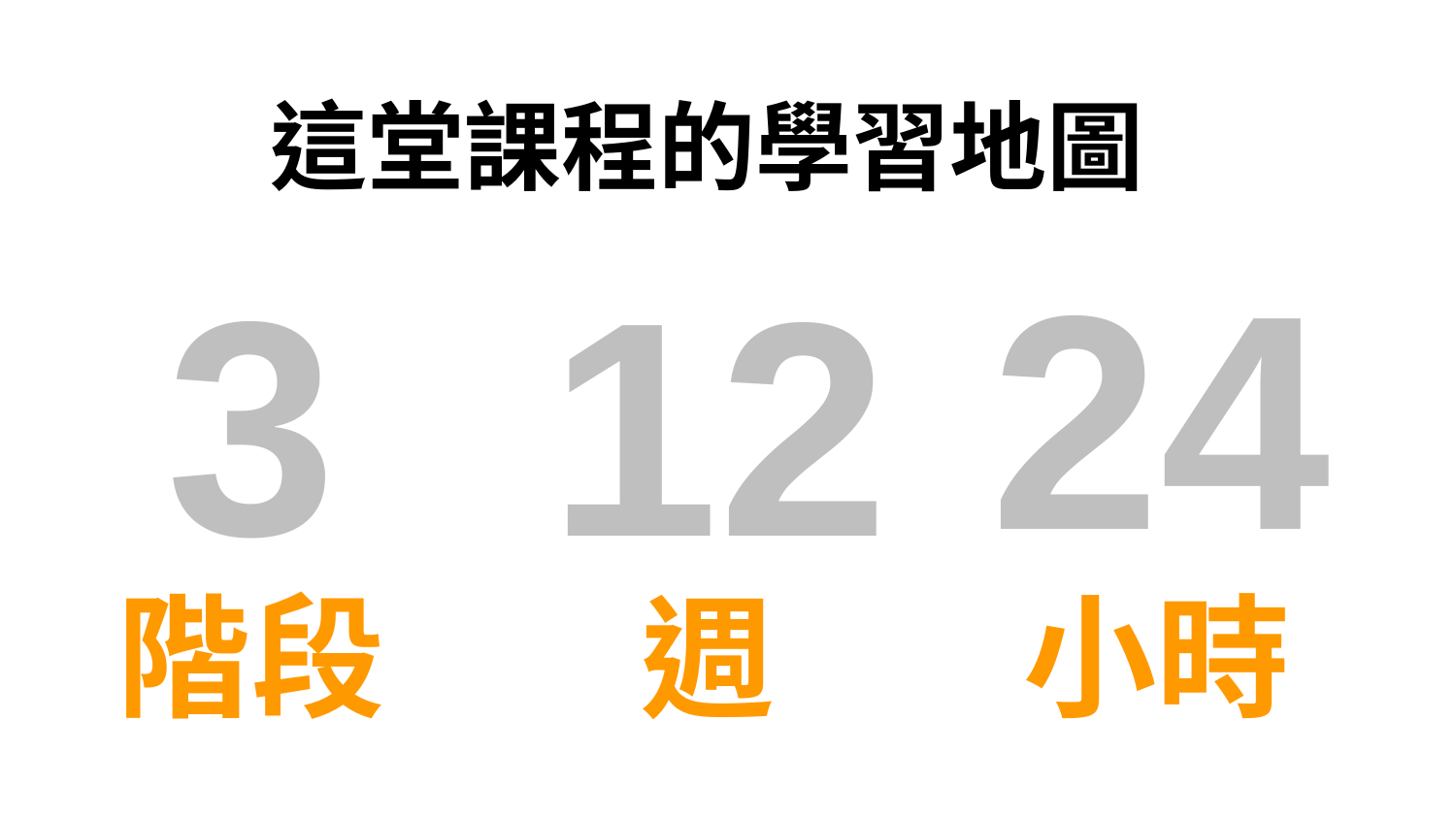

這堂課程的學習地圖
24
3
12
階段
小時
週
18